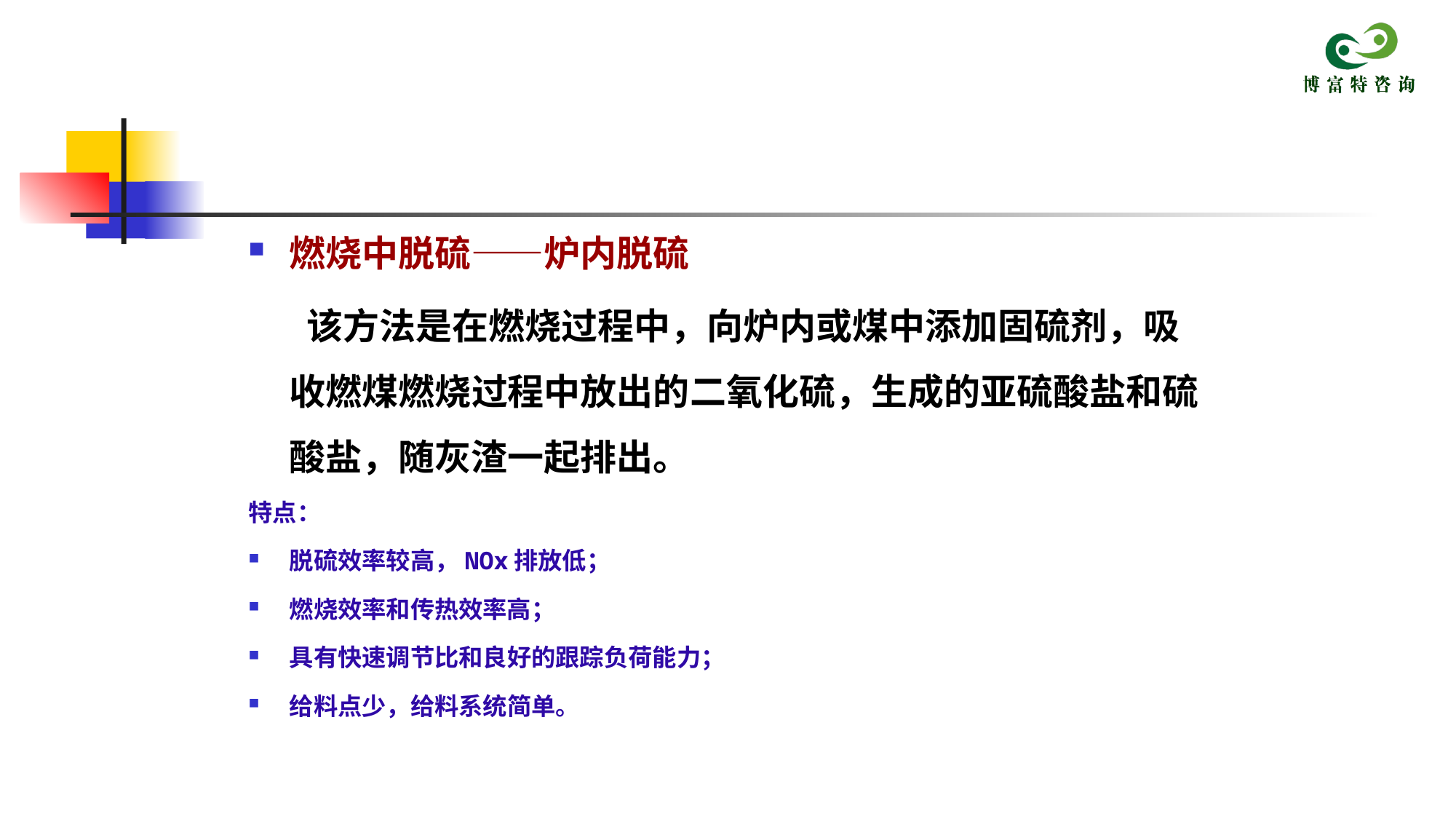

燃烧中脱硫——炉内脱硫
      该方法是在燃烧过程中，向炉内或煤中添加固硫剂，吸收燃煤燃烧过程中放出的二氧化硫，生成的亚硫酸盐和硫酸盐，随灰渣一起排出。
特点：
脱硫效率较高，NOx排放低；
燃烧效率和传热效率高；
具有快速调节比和良好的跟踪负荷能力；
给料点少，给料系统简单。